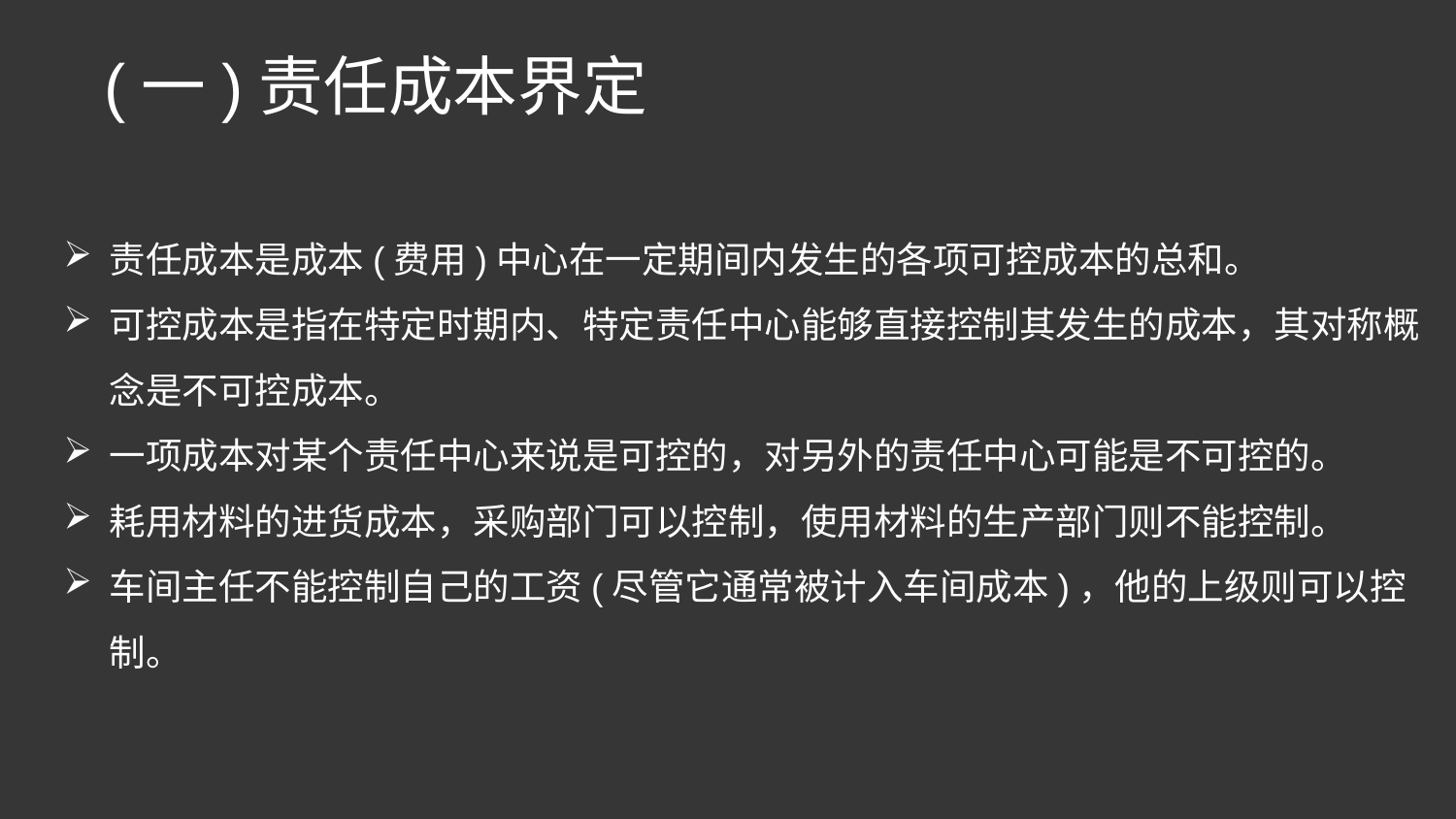

(一)责任成本界定
责任成本是成本(费用)中心在一定期间内发生的各项可控成本的总和。
可控成本是指在特定时期内、特定责任中心能够直接控制其发生的成本，其对称概念是不可控成本。
一项成本对某个责任中心来说是可控的，对另外的责任中心可能是不可控的。
耗用材料的进货成本，采购部门可以控制，使用材料的生产部门则不能控制。
车间主任不能控制自己的工资(尽管它通常被计入车间成本)，他的上级则可以控制。